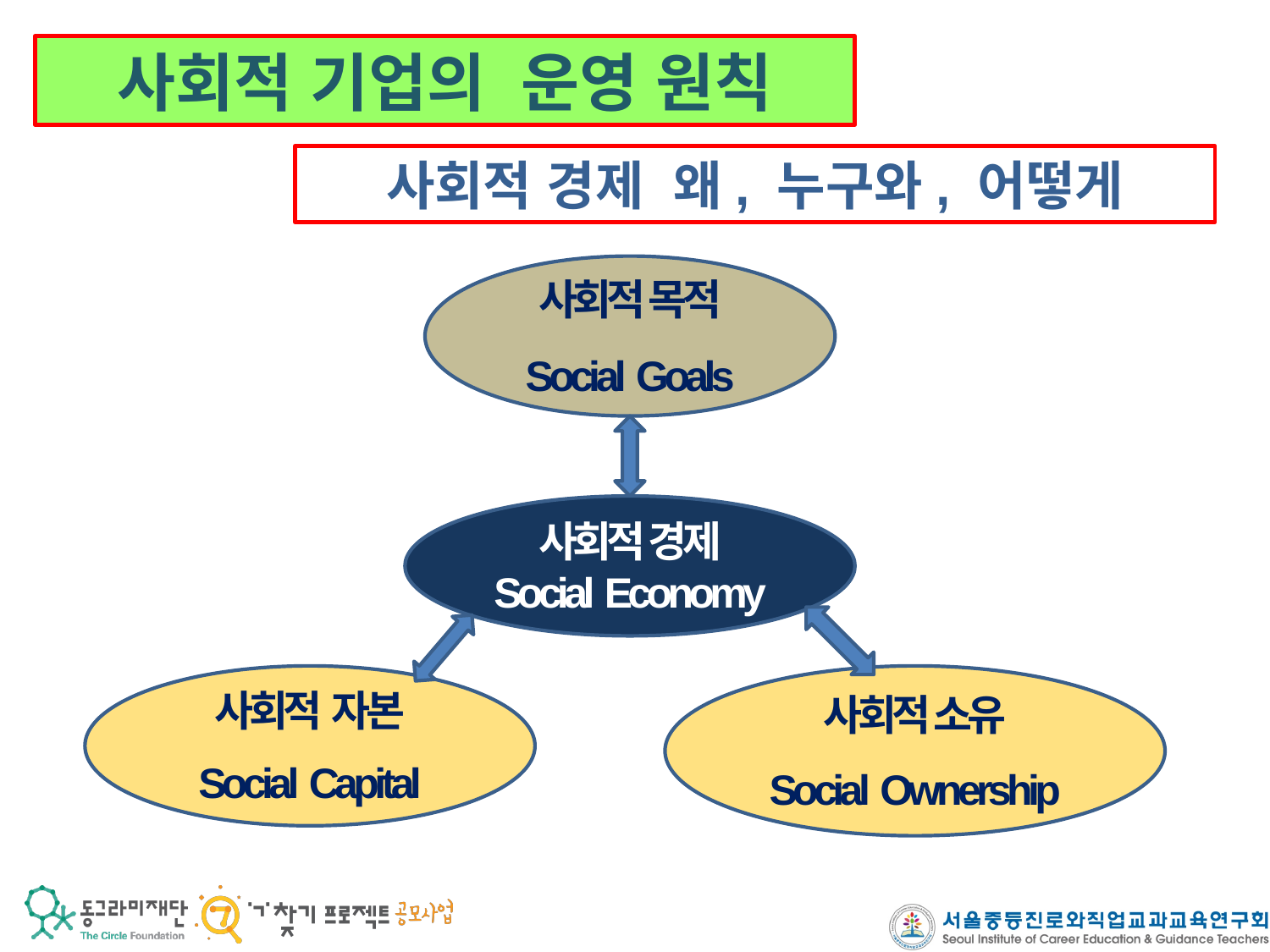

사회적 기업의  운영 원칙
사회적 경제  왜, 누구와, 어떻게
사회적 목적

Social  Goals

사회적 경제
Social  Economy

사회적  자본

Social  Capital
사회적 소유

Social  Ownership